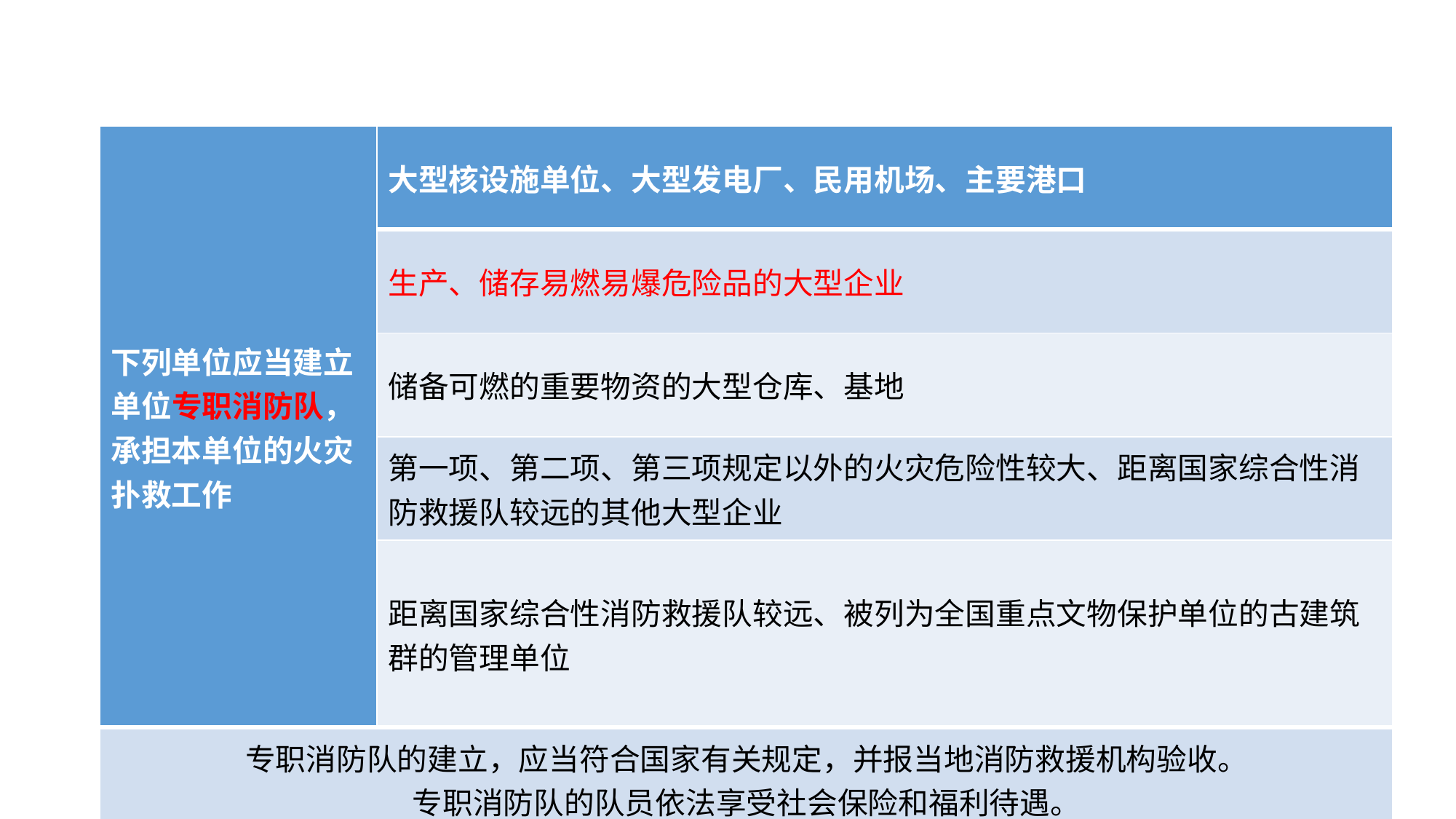

#
| 下列单位应当建立单位专职消防队，承担本单位的火灾扑救工作 | 大型核设施单位、大型发电厂、民用机场、主要港口 |
| --- | --- |
|  | 生产、储存易燃易爆危险品的大型企业 |
|  | 储备可燃的重要物资的大型仓库、基地 |
|  | 第一项、第二项、第三项规定以外的火灾危险性较大、距离国家综合性消防救援队较远的其他大型企业 |
|  | 距离国家综合性消防救援队较远、被列为全国重点文物保护单位的古建筑群的管理单位 |
| 专职消防队的建立，应当符合国家有关规定，并报当地消防救援机构验收。 专职消防队的队员依法享受社会保险和福利待遇。 |  |